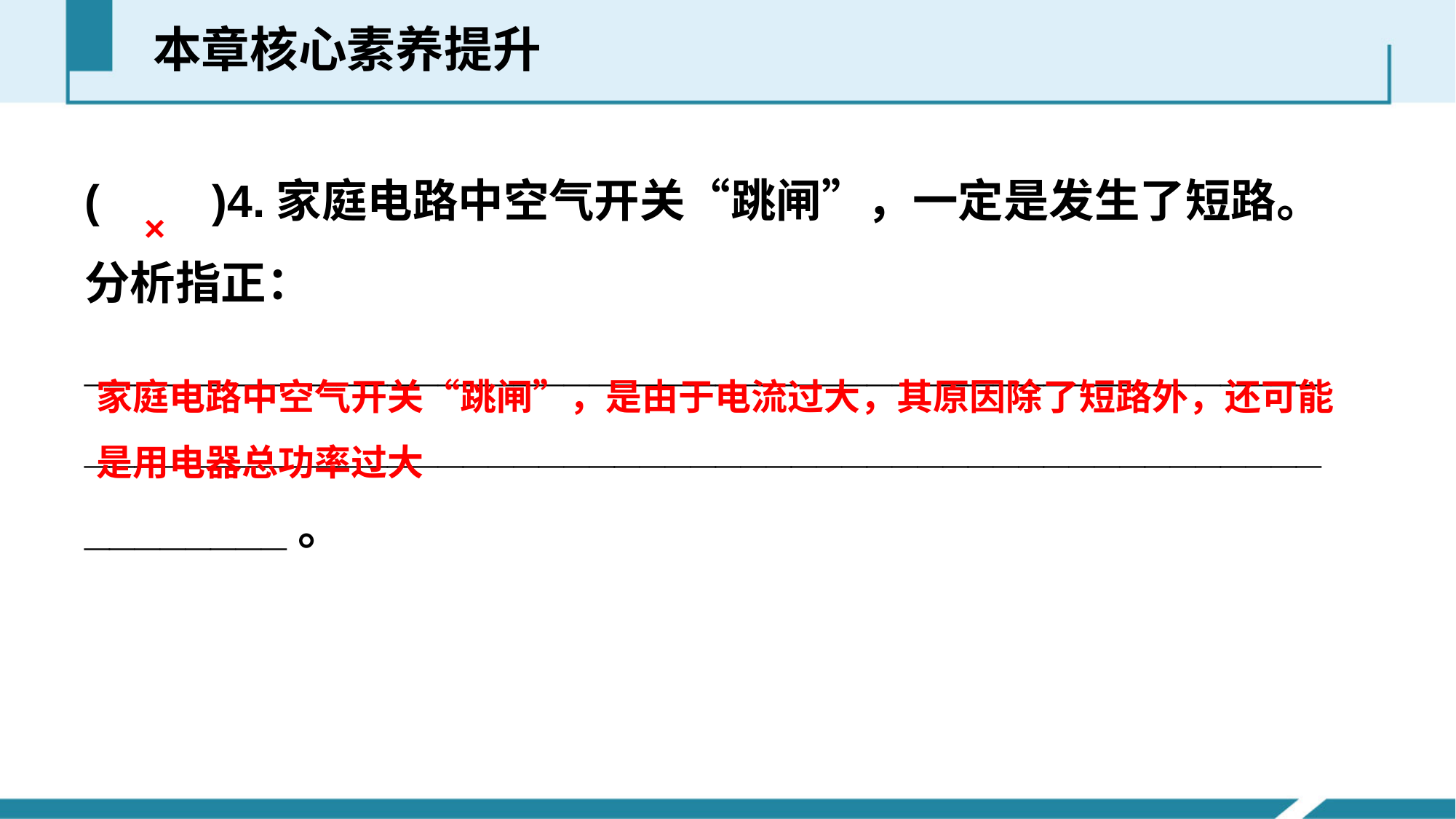

本章核心素养提升
(　　)4.家庭电路中空气开关“跳闸”，一定是发生了短路。
分析指正：__________________________________________________________________________________________________________。
×
家庭电路中空气开关“跳闸”，是由于电流过大，其原因除了短路外，还可能是用电器总功率过大